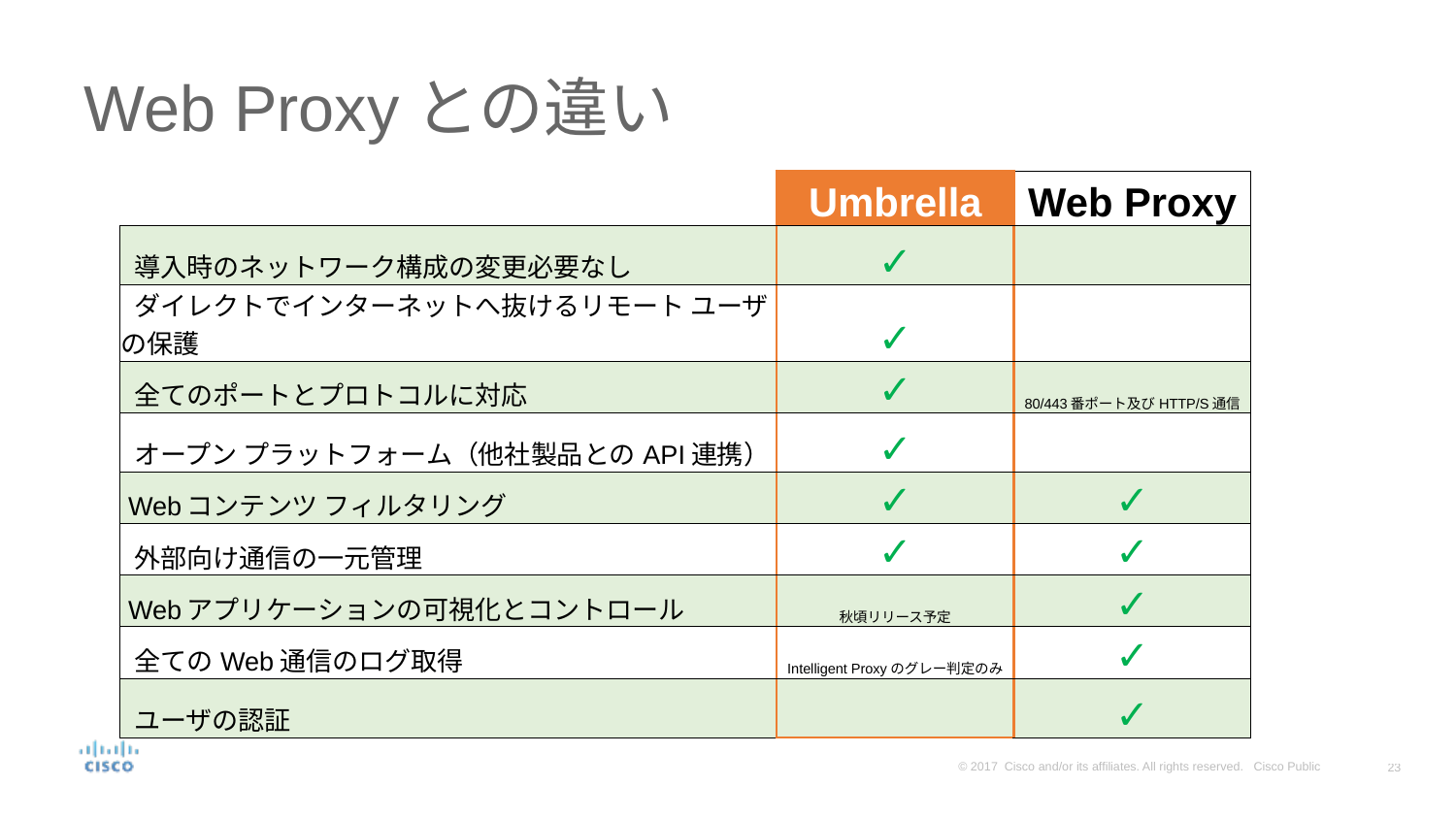

# Web Proxyとの違い
|  | Umbrella | Web Proxy |
| --- | --- | --- |
| 導入時のネットワーク構成の変更必要なし | ✓ |  |
| ダイレクトでインターネットへ抜けるリモート ユーザの保護 | ✓ |  |
| 全てのポートとプロトコルに対応 | ✓ | 80/443番ポート及びHTTP/S通信 |
| オープン プラットフォーム（他社製品とのAPI連携） | ✓ |  |
| Webコンテンツ フィルタリング | ✓ | ✓ |
| 外部向け通信の一元管理 | ✓ | ✓ |
| Webアプリケーションの可視化とコントロール | 秋頃リリース予定 | ✓ |
| 全てのWeb通信のログ取得 | Intelligent Proxyのグレー判定のみ | ✓ |
| ユーザの認証 |  | ✓ |